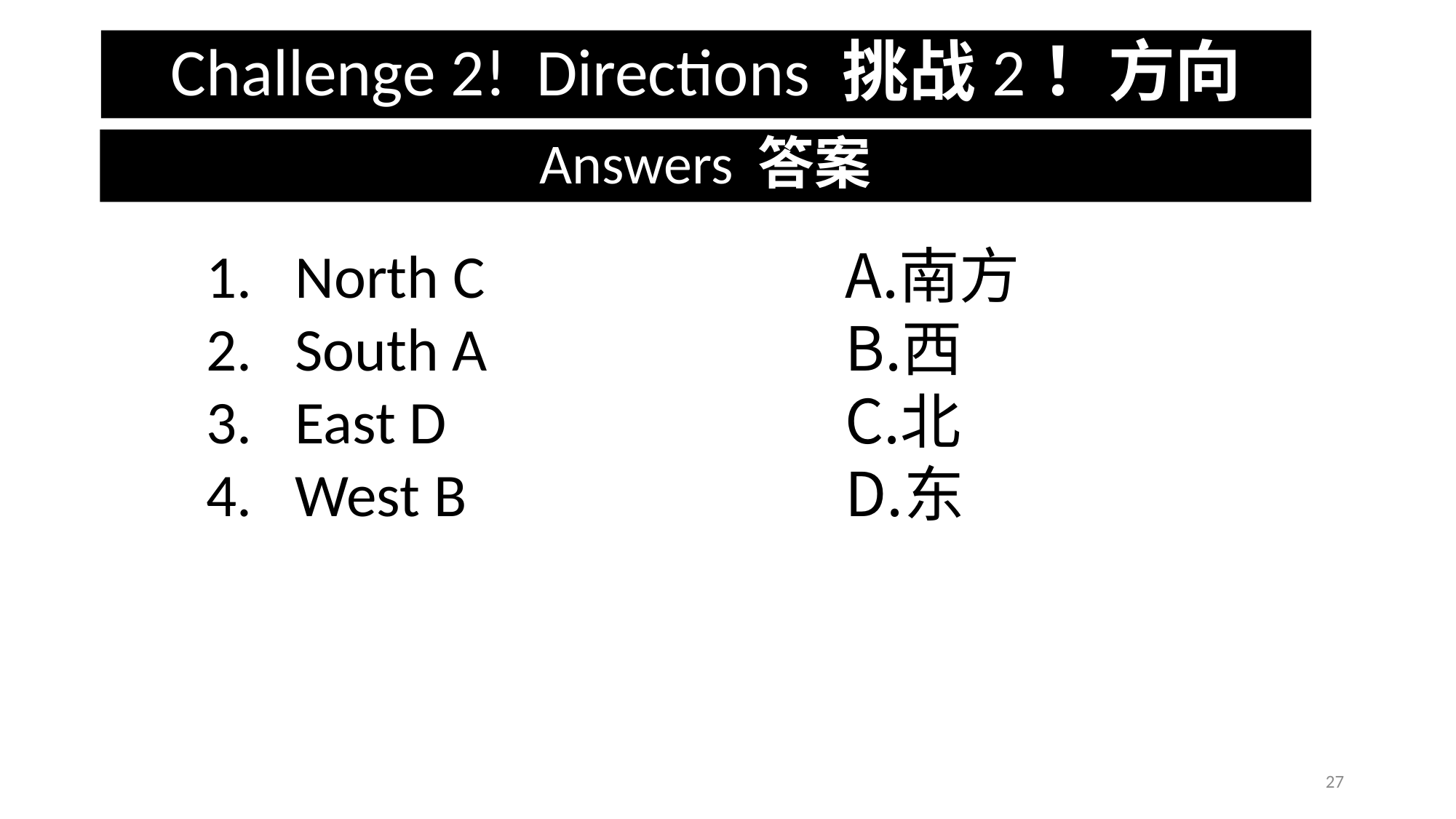

Challenge 2!  Directions 挑战2！方向
# Answers 答案
North C
South A
East D
West B

南方
西
北
东
27